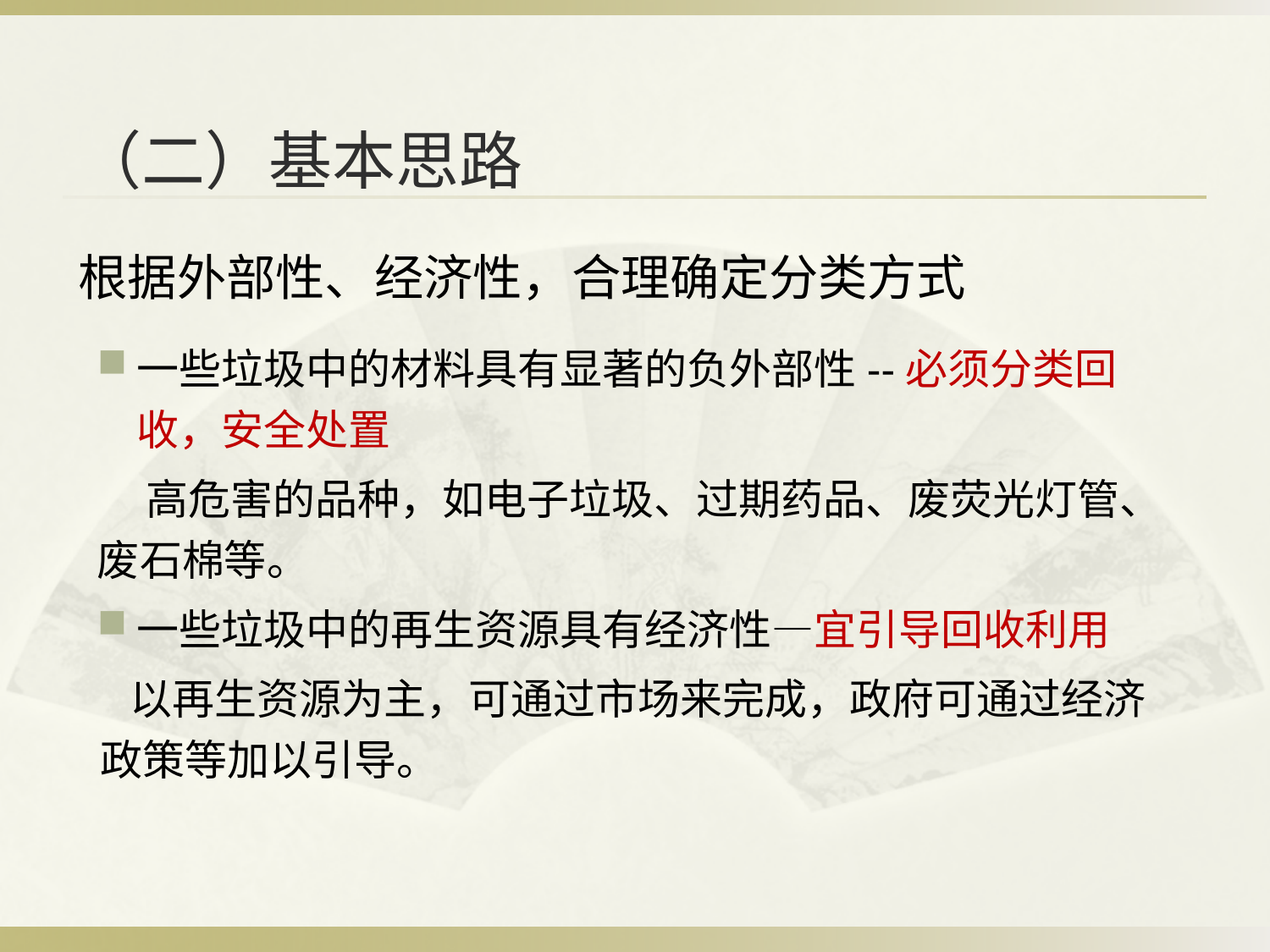

（二）基本思路
根据外部性、经济性，合理确定分类方式

一些垃圾中的材料具有显著的负外部性--必须分类回收，安全处置
    高危害的品种，如电子垃圾、过期药品、废荧光灯管、废石棉等。
一些垃圾中的再生资源具有经济性—宜引导回收利用
  以再生资源为主，可通过市场来完成，政府可通过经济政策等加以引导。